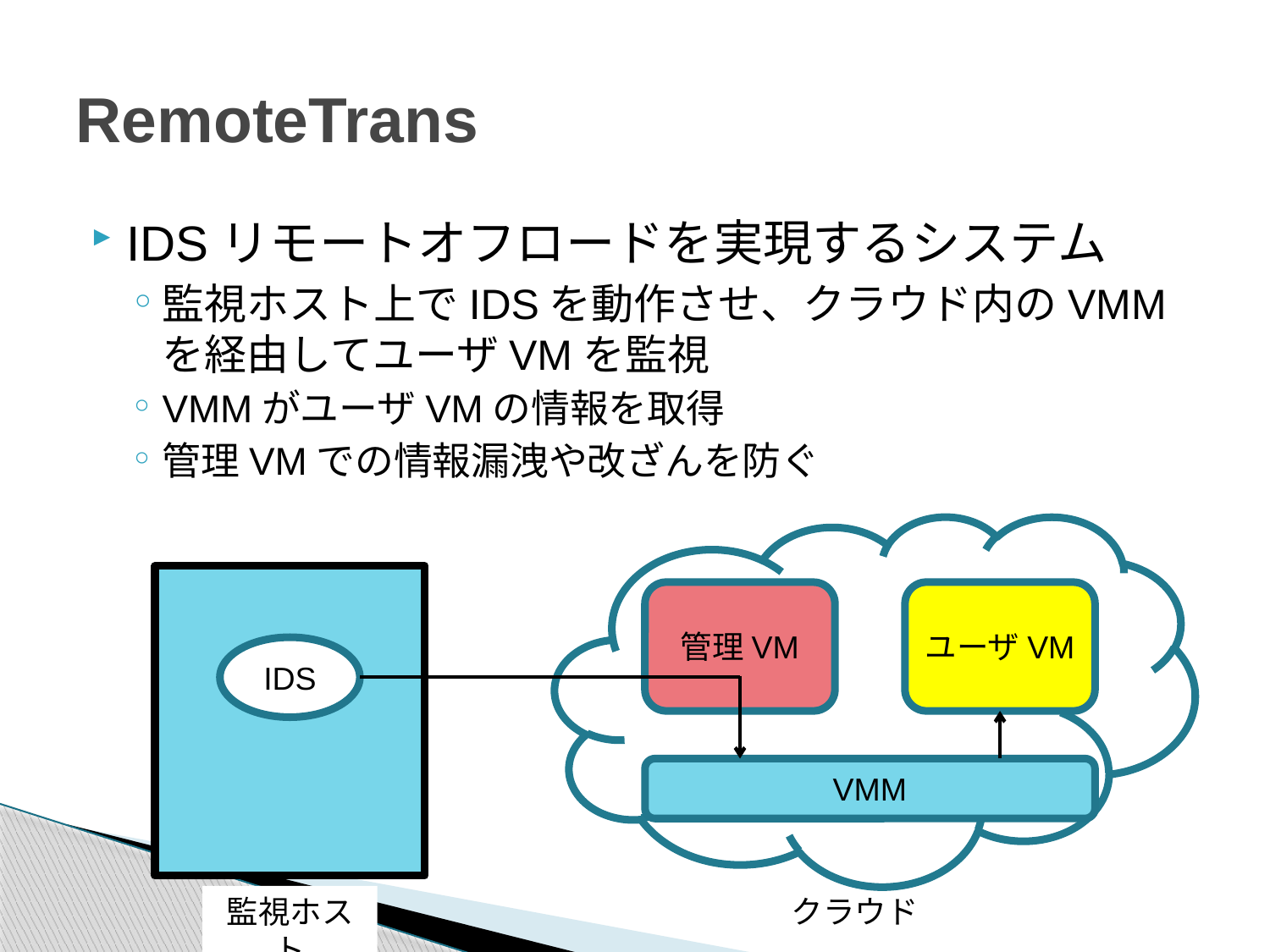

# RemoteTrans
IDSリモートオフロードを実現するシステム
監視ホスト上でIDSを動作させ、クラウド内のVMMを経由してユーザVMを監視
VMMがユーザVMの情報を取得
管理VMでの情報漏洩や改ざんを防ぐ

管理VM
ユーザVM
IDS
VMM
監視ホスト
クラウド